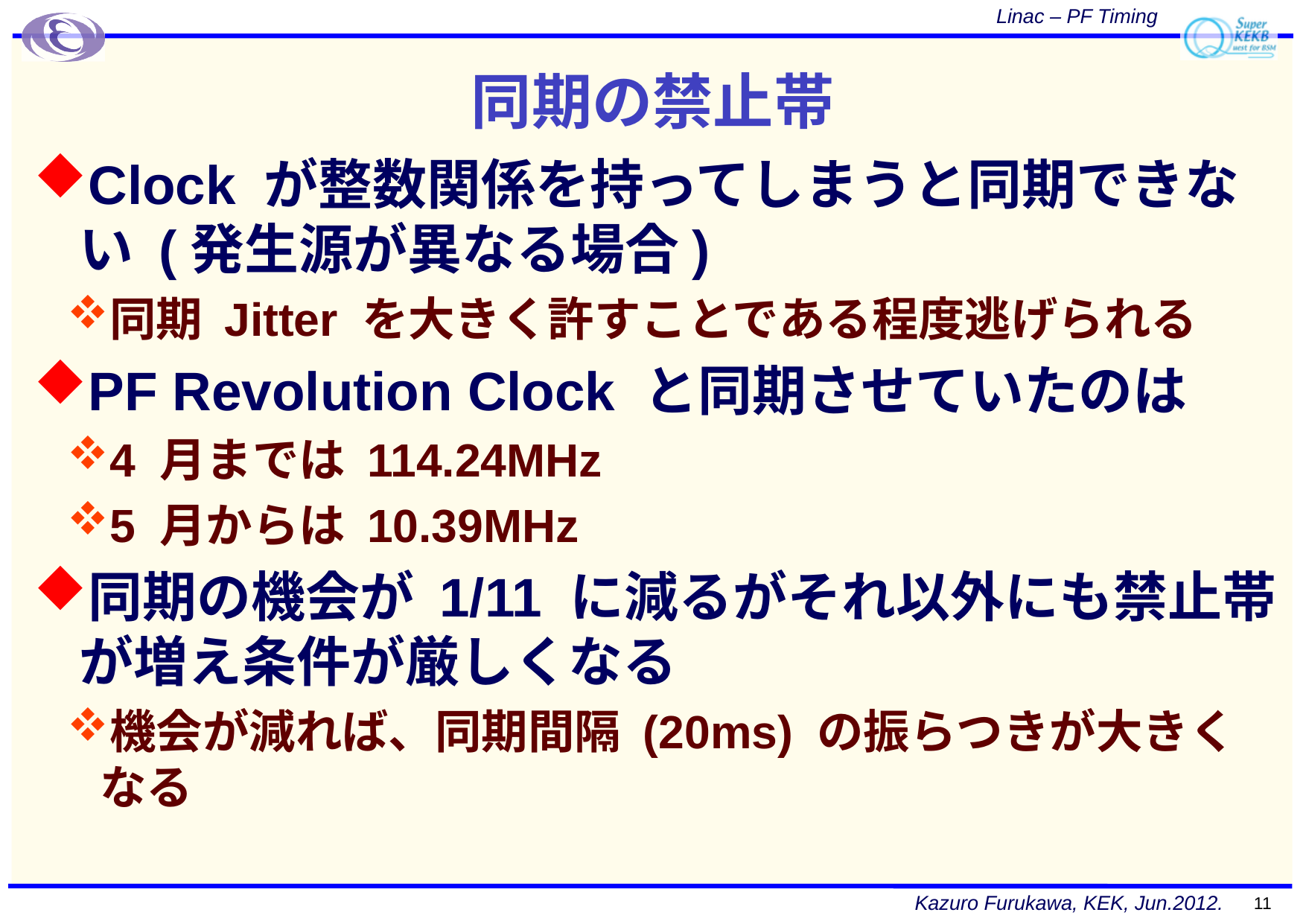

# 同期の禁止帯
Clock が整数関係を持ってしまうと同期できない (発生源が異なる場合)
同期 Jitter を大きく許すことである程度逃げられる
PF Revolution Clock と同期させていたのは
4 月までは 114.24MHz
5 月からは 10.39MHz
同期の機会が 1/11 に減るがそれ以外にも禁止帯が増え条件が厳しくなる
機会が減れば、同期間隔 (20ms) の振らつきが大きくなる
11